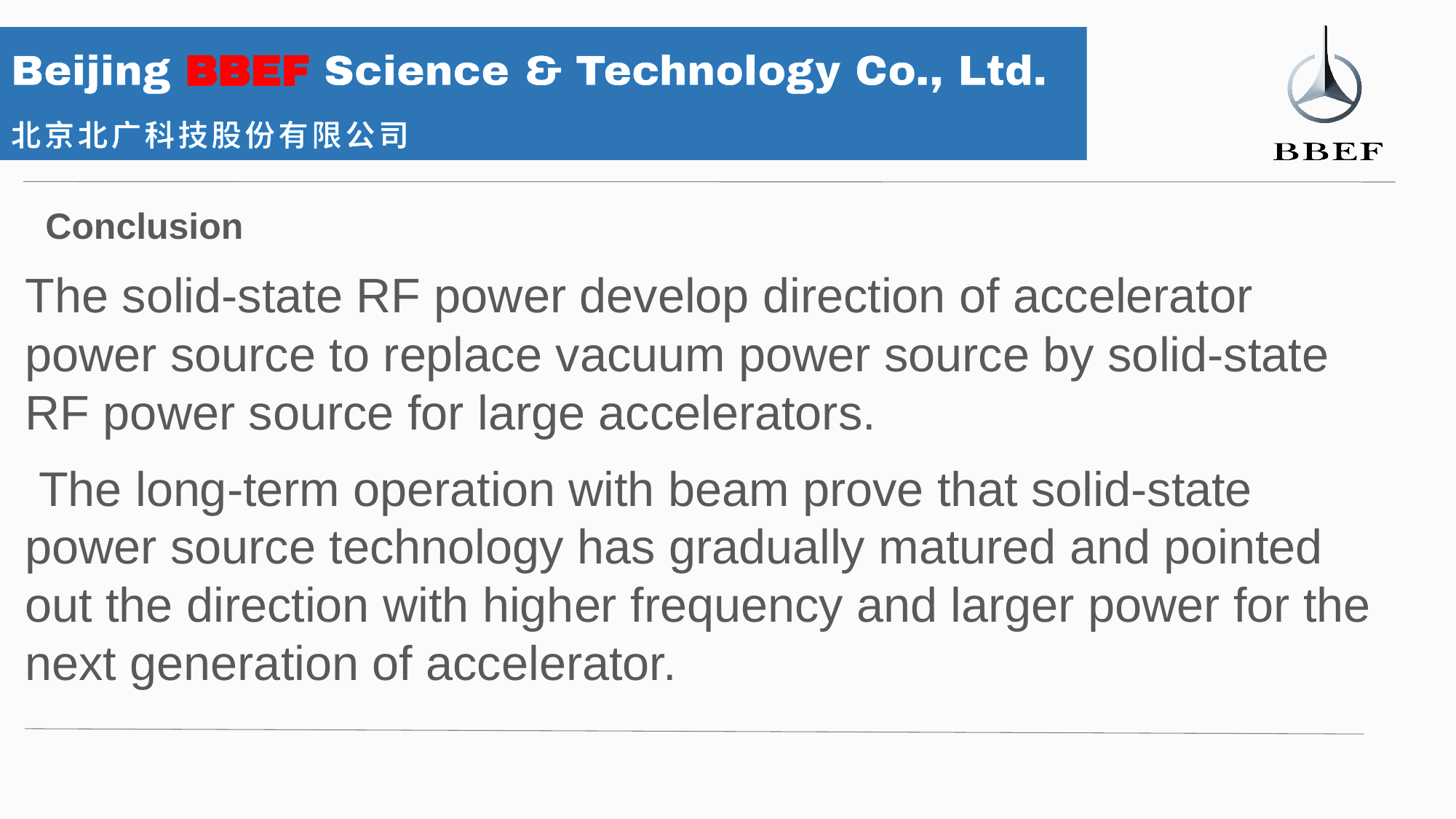

Beijing BBEF Science & Technology Co., Ltd.
北京北广科技股份有限公司
  Conclusion
The solid-state RF power develop direction of accelerator power source to replace vacuum power source by solid-state RF power source for large accelerators.
 The long-term operation with beam prove that solid-state power source technology has gradually matured and pointed out the direction with higher frequency and larger power for the next generation of accelerator.